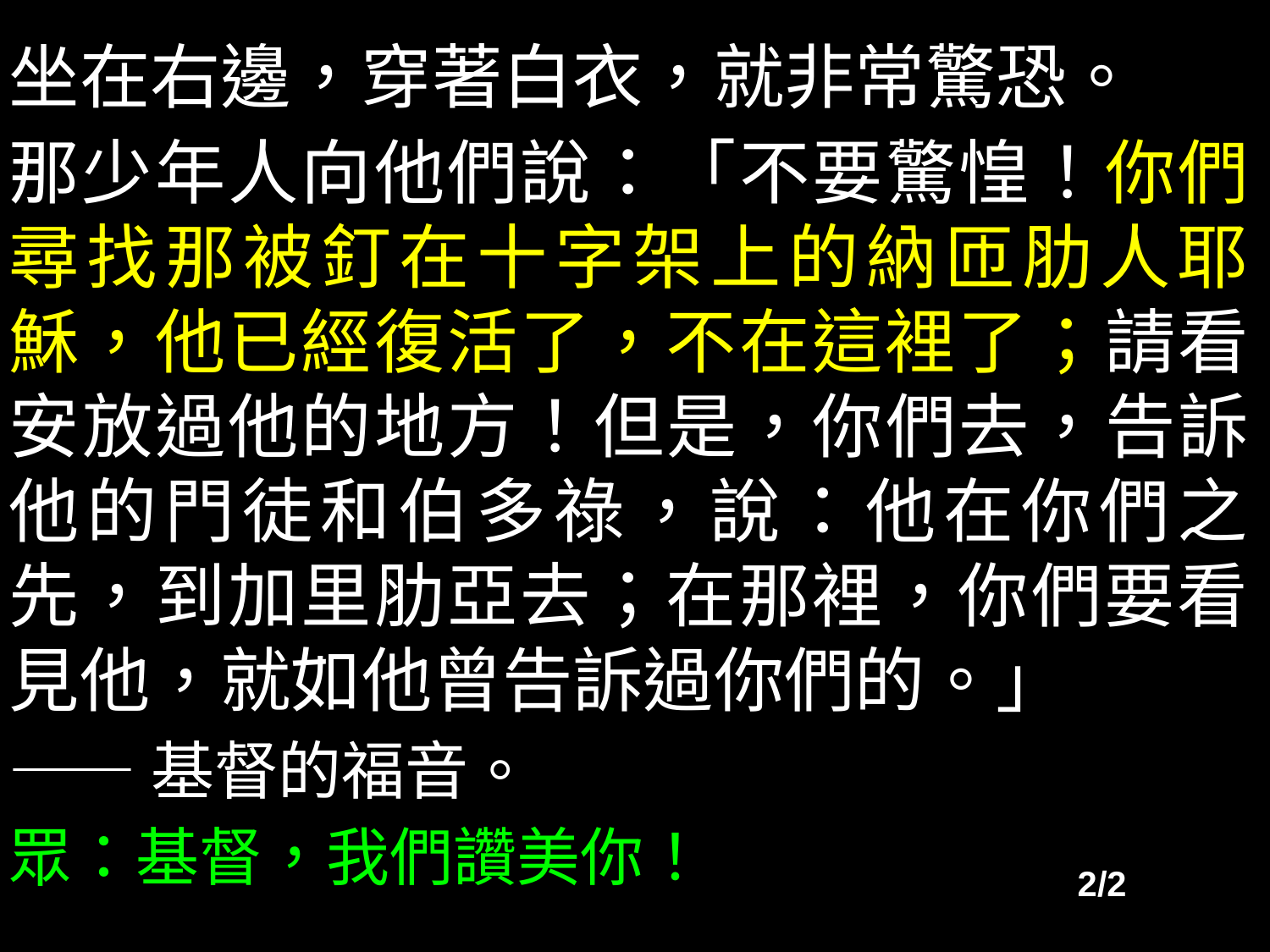

坐在右邊，穿著白衣，就非常驚恐。
那少年人向他們說：「不要驚惶！你們尋找那被釘在十字架上的納匝肋人耶穌，他已經復活了，不在這裡了；請看安放過他的地方！但是，你們去，告訴他的門徒和伯多祿，說：他在你們之先，到加里肋亞去；在那裡，你們要看見他，就如他曾告訴過你們的。」
——基督的福音。
眾：基督，我們讚美你！

2/2